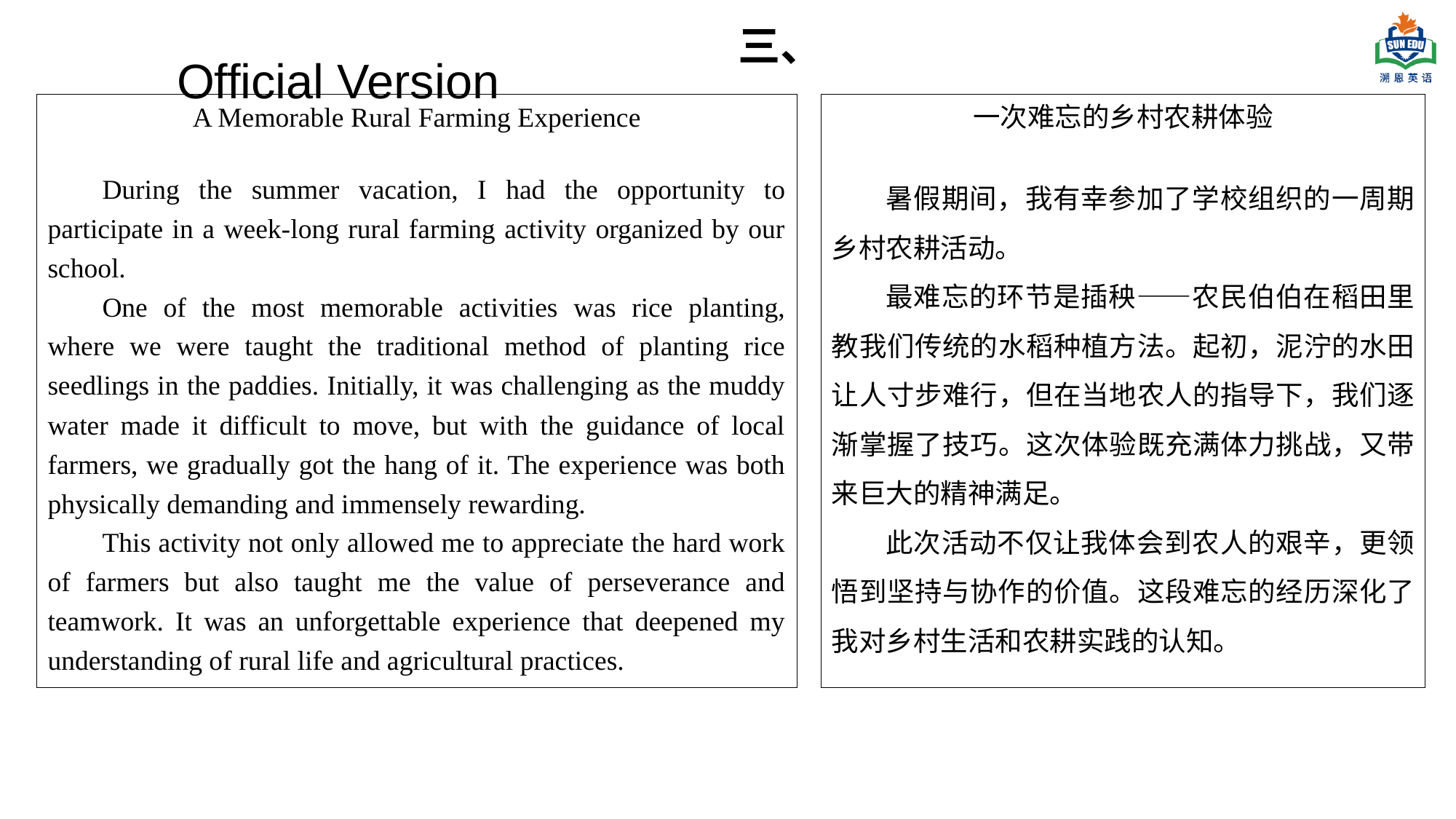

三、
Official Version
A Memorable Rural Farming Experience

During the summer vacation, I had the opportunity to participate in a week-long rural farming activity organized by our school.
One of the most memorable activities was rice planting, where we were taught the traditional method of planting rice seedlings in the paddies. Initially, it was challenging as the muddy water made it difficult to move, but with the guidance of local farmers, we gradually got the hang of it. The experience was both physically demanding and immensely rewarding.
This activity not only allowed me to appreciate the hard work of farmers but also taught me the value of perseverance and teamwork. It was an unforgettable experience that deepened my understanding of rural life and agricultural practices.
一次难忘的乡村农耕体验

暑假期间，我有幸参加了学校组织的一周期乡村农耕活动。
最难忘的环节是插秧——农民伯伯在稻田里教我们传统的水稻种植方法。起初，泥泞的水田让人寸步难行，但在当地农人的指导下，我们逐渐掌握了技巧。这次体验既充满体力挑战，又带来巨大的精神满足。
此次活动不仅让我体会到农人的艰辛，更领悟到坚持与协作的价值。这段难忘的经历深化了我对乡村生活和农耕实践的认知。